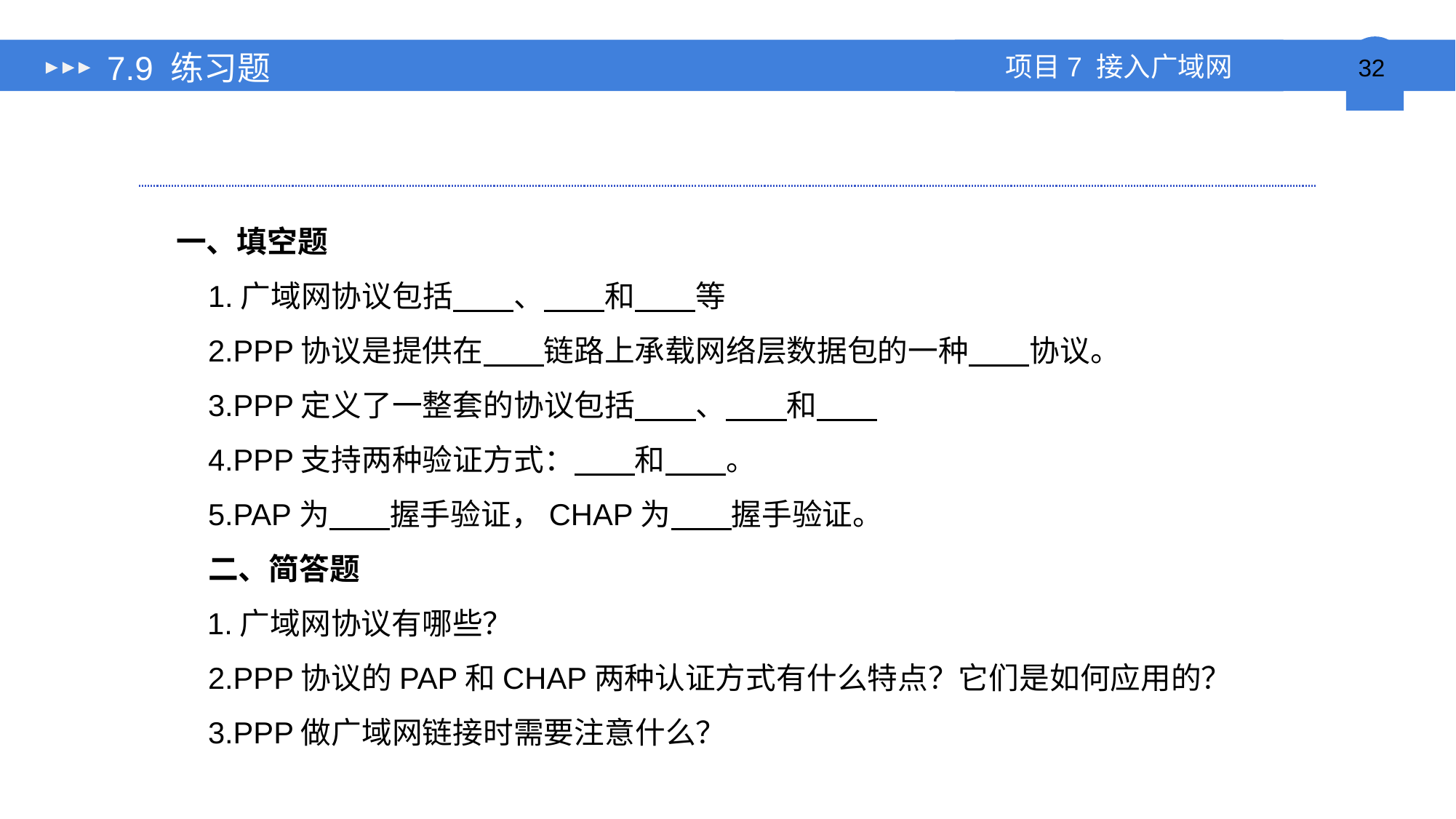

# 7.9 练习题

一、填空题
1.广域网协议包括         、         和         等
2.PPP协议是提供在         链路上承载网络层数据包的一种         协议。
3.PPP定义了一整套的协议包括         、         和
4.PPP支持两种验证方式：         和         。
5.PAP为         握手验证，CHAP为         握手验证。
二、简答题
1.广域网协议有哪些？
2.PPP协议的PAP和CHAP两种认证方式有什么特点？它们是如何应用的？
3.PPP做广域网链接时需要注意什么？